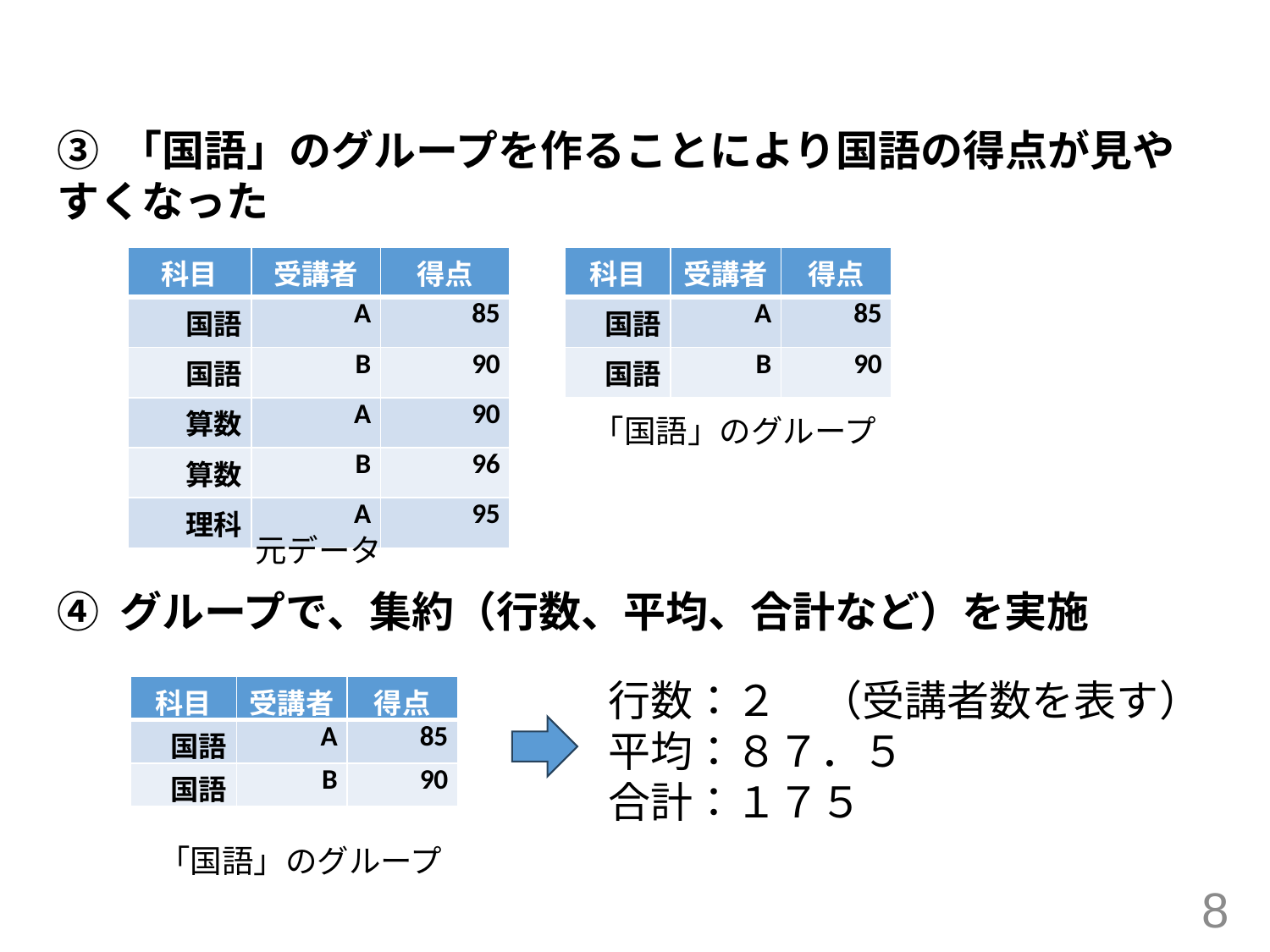

#
③ 「国語」のグループを作ることにより国語の得点が見やすくなった

④ グループで、集約（行数、平均、合計など）を実施
| 科目 | 受講者 | 得点 |
| --- | --- | --- |
| 国語 | A | 85 |
| 国語 | B | 90 |
| 算数 | A | 90 |
| 算数 | B | 96 |
| 理科 | A | 95 |
| 科目 | 受講者 | 得点 |
| --- | --- | --- |
| 国語 | A | 85 |
| 国語 | B | 90 |
「国語」のグループ
元データ
行数：２　（受講者数を表す）
平均：８７．５
合計：１７５
| 科目 | 受講者 | 得点 |
| --- | --- | --- |
| 国語 | A | 85 |
| 国語 | B | 90 |

「国語」のグループ
8